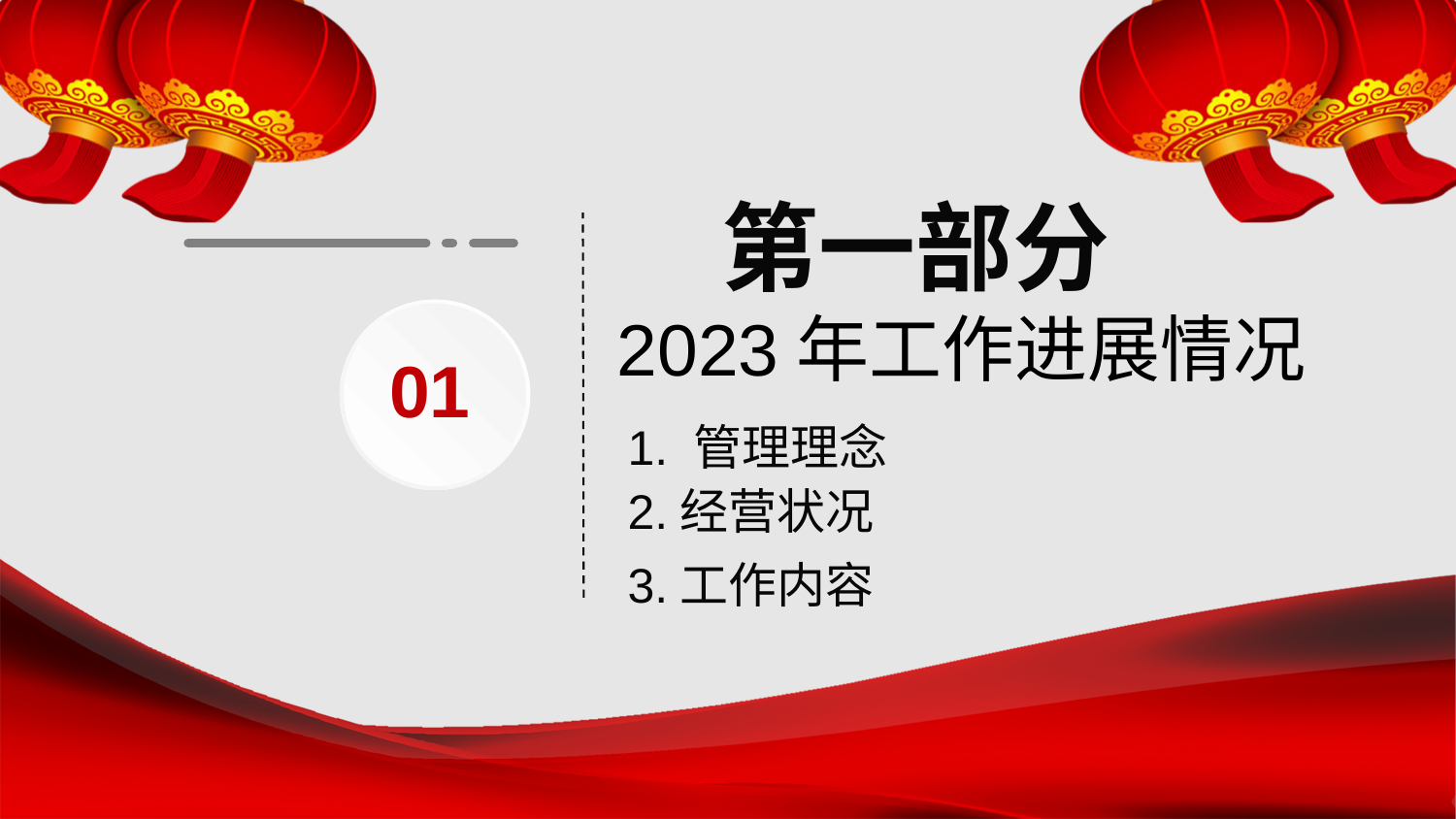

第一部分
2023年工作进展情况

| 01 |
| --- |
1. 管理理念

2.经营状况
3.工作内容